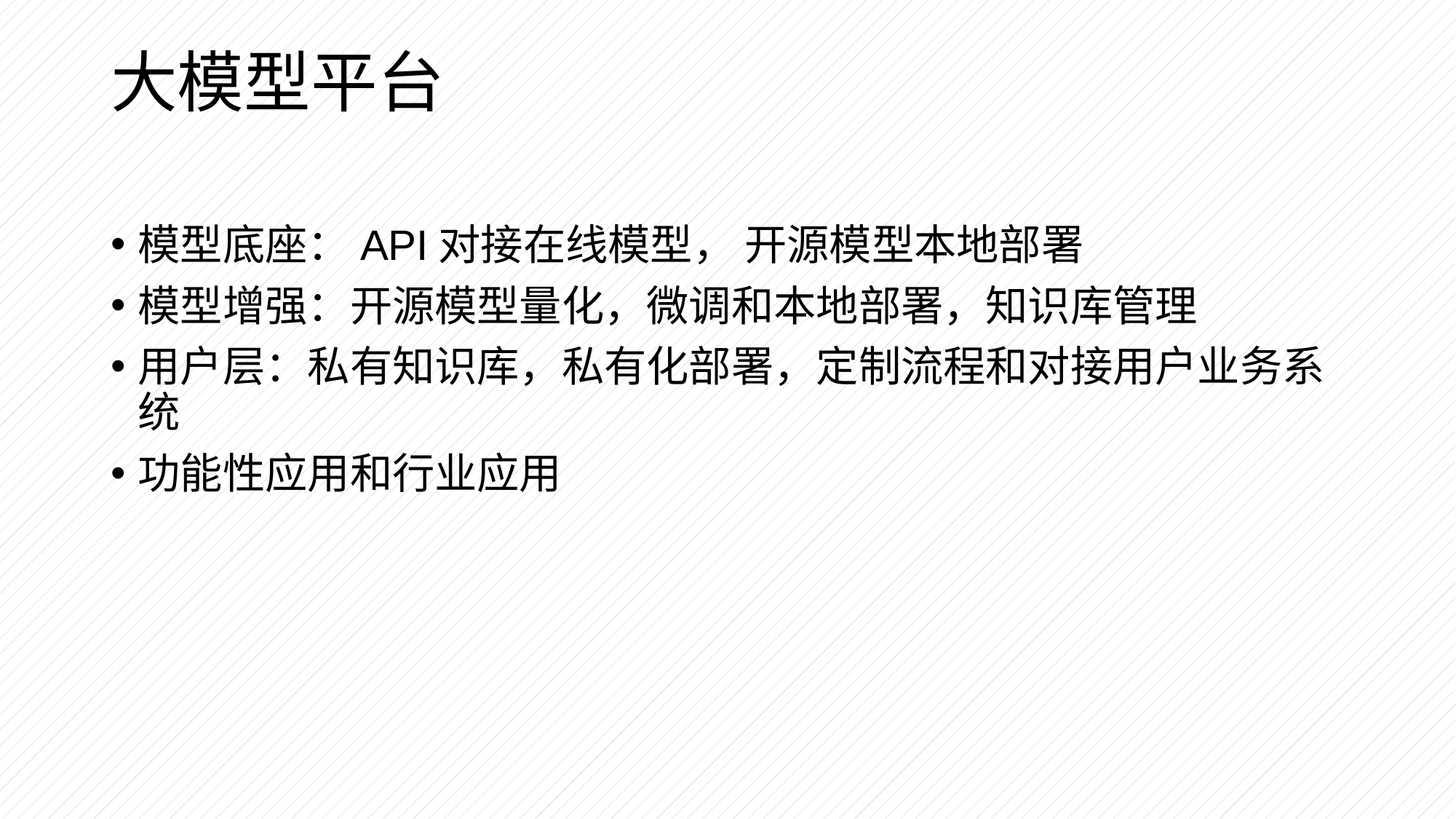

# 大模型平台
模型底座：API对接在线模型， 开源模型本地部署
模型增强：开源模型量化，微调和本地部署，知识库管理
用户层：私有知识库，私有化部署，定制流程和对接用户业务系统
功能性应用和行业应用